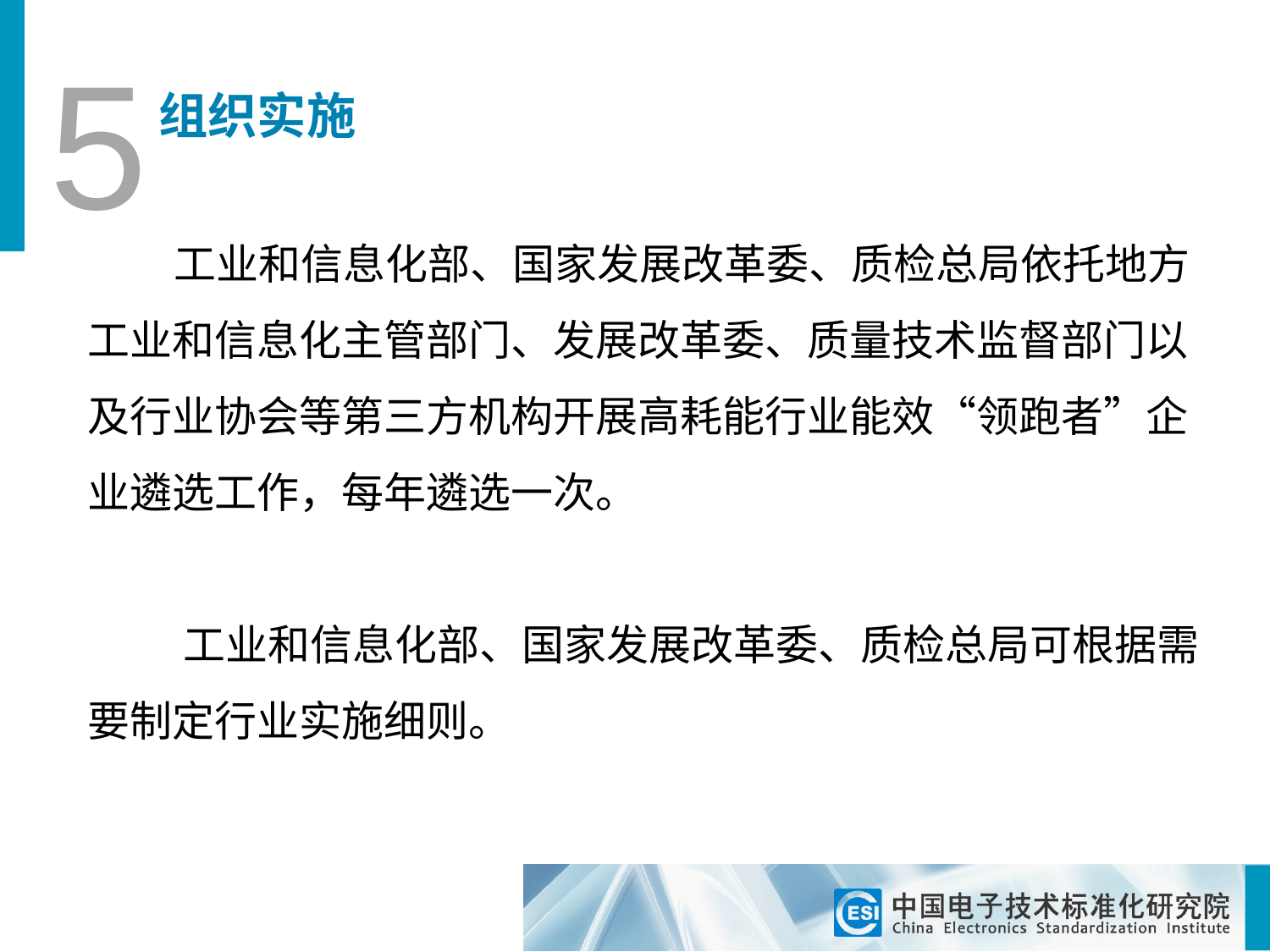

5
组织实施
        工业和信息化部、国家发展改革委、质检总局依托地方工业和信息化主管部门、发展改革委、质量技术监督部门以及行业协会等第三方机构开展高耗能行业能效“领跑者”企业遴选工作，每年遴选一次。

         工业和信息化部、国家发展改革委、质检总局可根据需要制定行业实施细则。